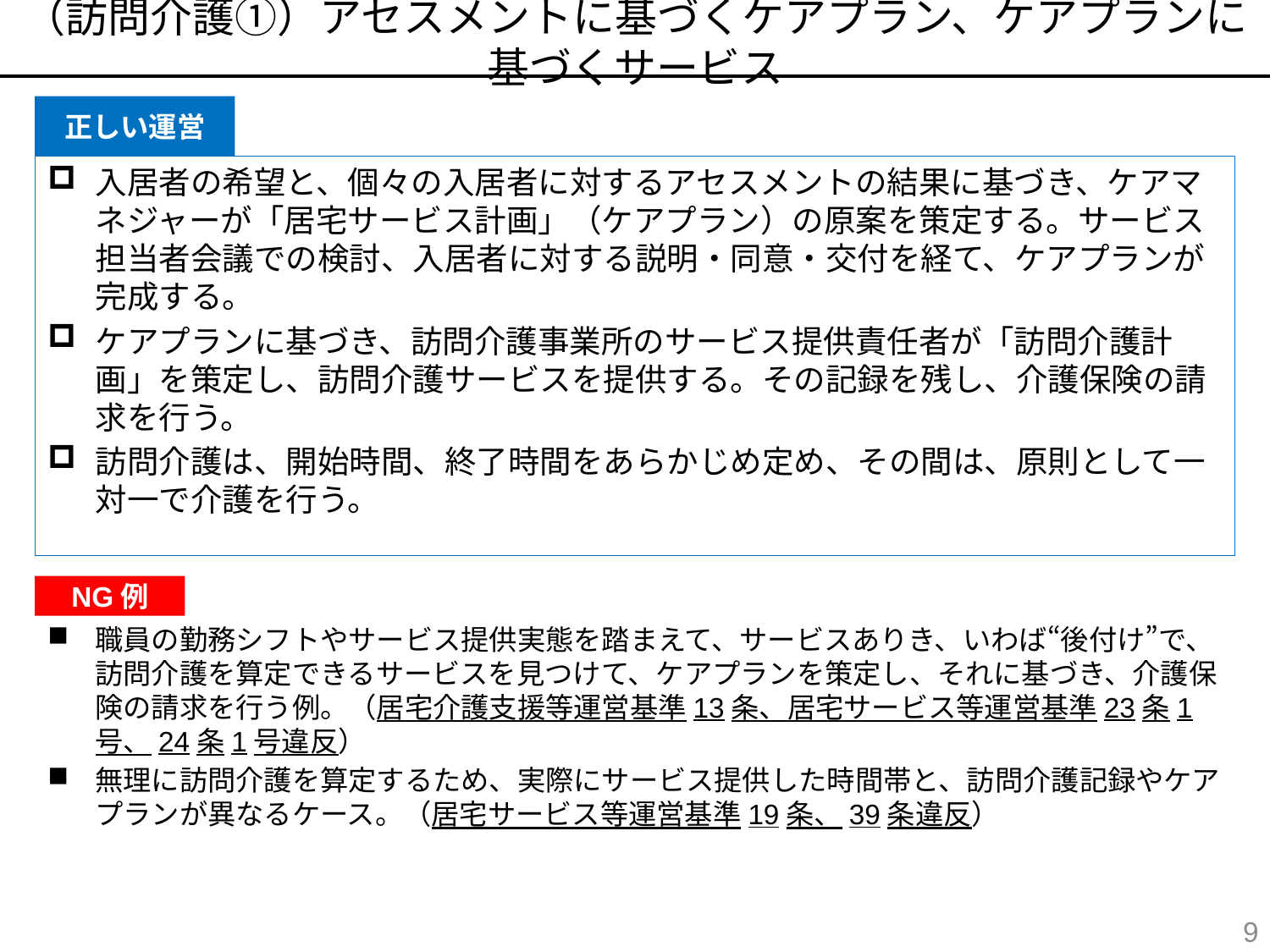

# （訪問介護①）アセスメントに基づくケアプラン、ケアプランに基づくサービス
入居者の希望と、個々の入居者に対するアセスメントの結果に基づき、ケアマネジャーが「居宅サービス計画」（ケアプラン）の原案を策定する。サービス担当者会議での検討、入居者に対する説明・同意・交付を経て、ケアプランが完成する。
ケアプランに基づき、訪問介護事業所のサービス提供責任者が「訪問介護計画」を策定し、訪問介護サービスを提供する。その記録を残し、介護保険の請求を行う。
訪問介護は、開始時間、終了時間をあらかじめ定め、その間は、原則として一対一で介護を行う。

職員の勤務シフトやサービス提供実態を踏まえて、サービスありき、いわば“後付け”で、訪問介護を算定できるサービスを見つけて、ケアプランを策定し、それに基づき、介護保険の請求を行う例。（居宅介護支援等運営基準13条、居宅サービス等運営基準23条1号、24条1号違反）
無理に訪問介護を算定するため、実際にサービス提供した時間帯と、訪問介護記録やケアプランが異なるケース。（居宅サービス等運営基準19条、39条違反）

9